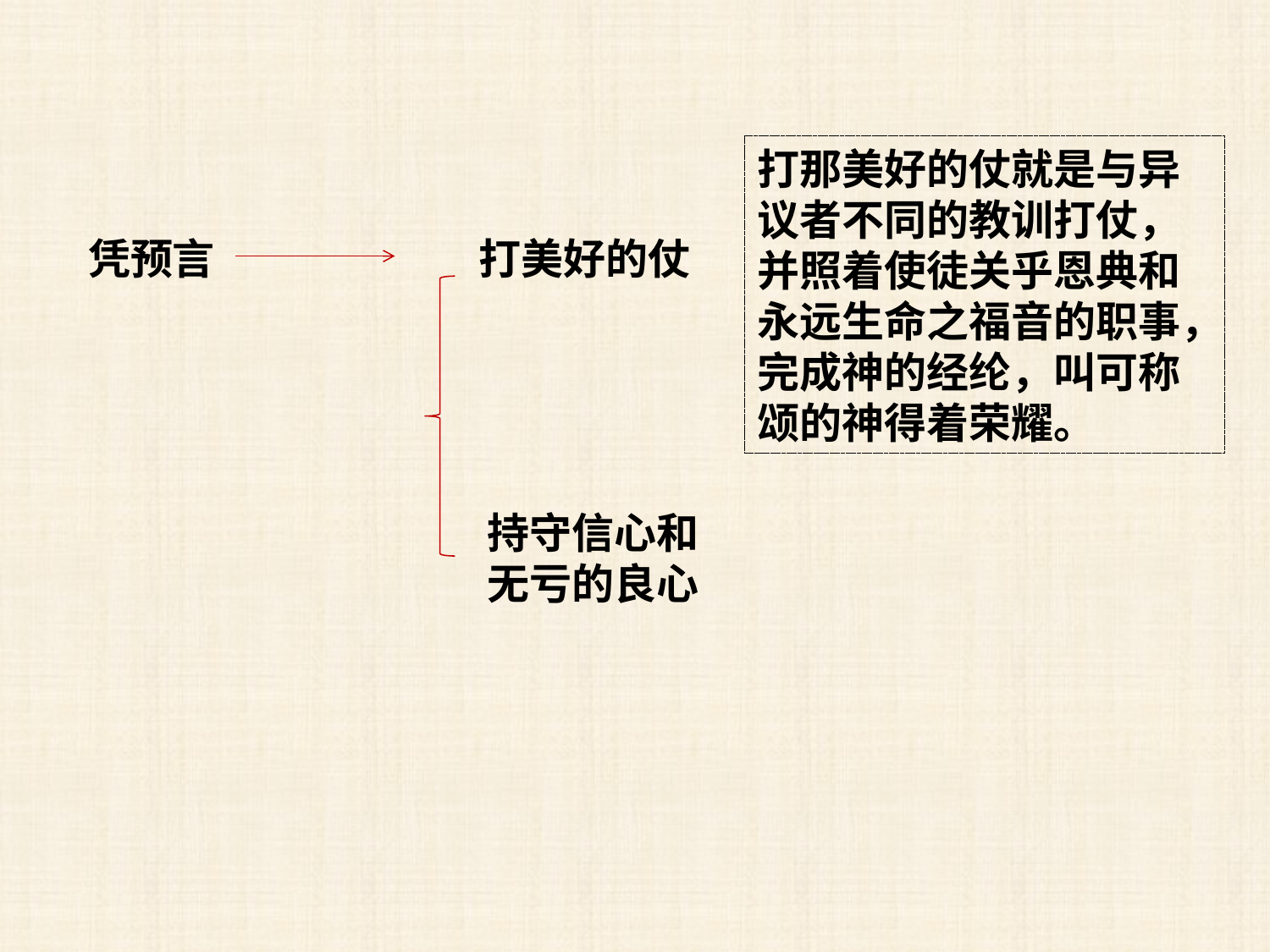

打那美好的仗就是与异议者不同的教训打仗，并照着使徒关乎恩典和永远生命之福音的职事，完成神的经纶，叫可称颂的神得着荣耀。
凭预言
打美好的仗

持守信心和无亏的良心